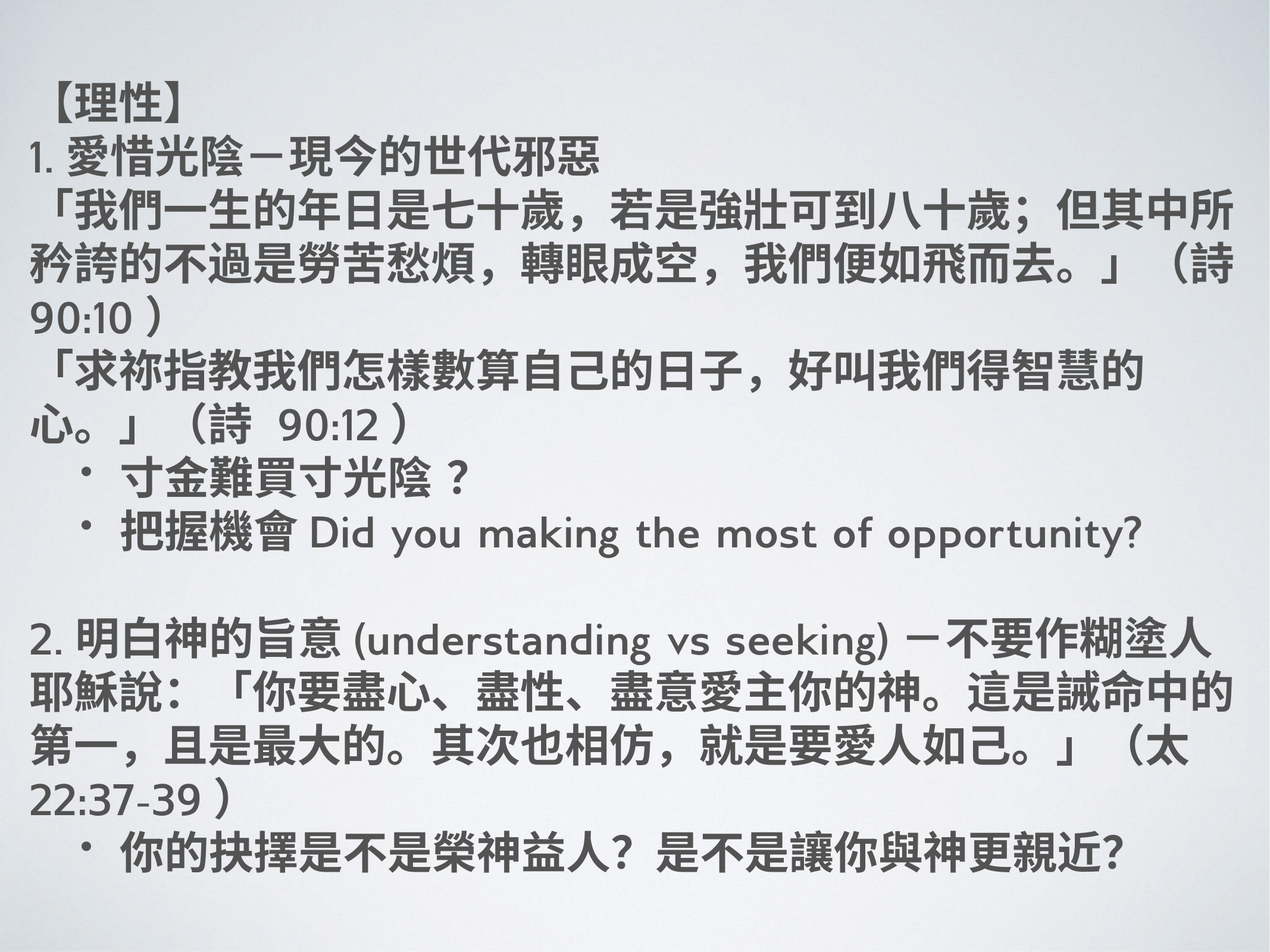

【理性】
1.愛惜光陰－現今的世代邪惡
「我們一生的年日是七十歲，若是強壯可到八十歲；但其中所矜誇的不過是勞苦愁煩，轉眼成空，我們便如飛而去。」（詩 90:10）
「求祢指教我們怎樣數算自己的日子，好叫我們得智慧的心。」（詩 90:12）
寸金難買寸光陰 ？
把握機會Did you making the most of opportunity?

2.明白神的旨意(understanding vs seeking)－不要作糊塗人
耶穌說：「你要盡心、盡性、盡意愛主你的神。這是誡命中的第一，且是最大的。其次也相仿，就是要愛人如己。」（太22:37-39）
你的抉擇是不是榮神益人？是不是讓你與神更親近？